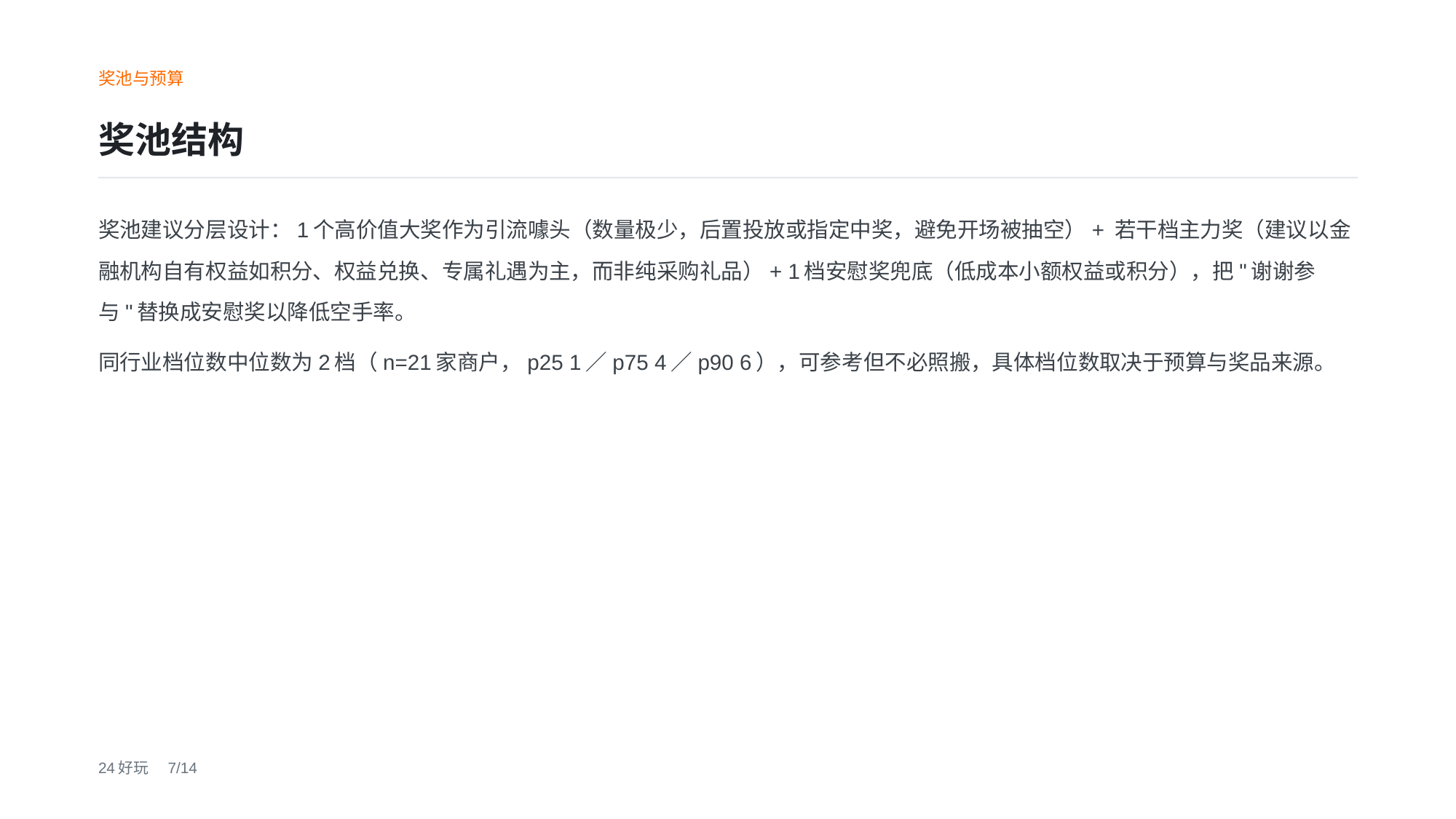

奖池与预算
奖池结构

奖池建议分层设计：1个高价值大奖作为引流噱头（数量极少，后置投放或指定中奖，避免开场被抽空）+ 若干档主力奖（建议以金融机构自有权益如积分、权益兑换、专属礼遇为主，而非纯采购礼品）+ 1档安慰奖兜底（低成本小额权益或积分），把"谢谢参与"替换成安慰奖以降低空手率。
同行业档位数中位数为2档（n=21家商户，p25 1／p75 4／p90 6），可参考但不必照搬，具体档位数取决于预算与奖品来源。
24好玩　7/14